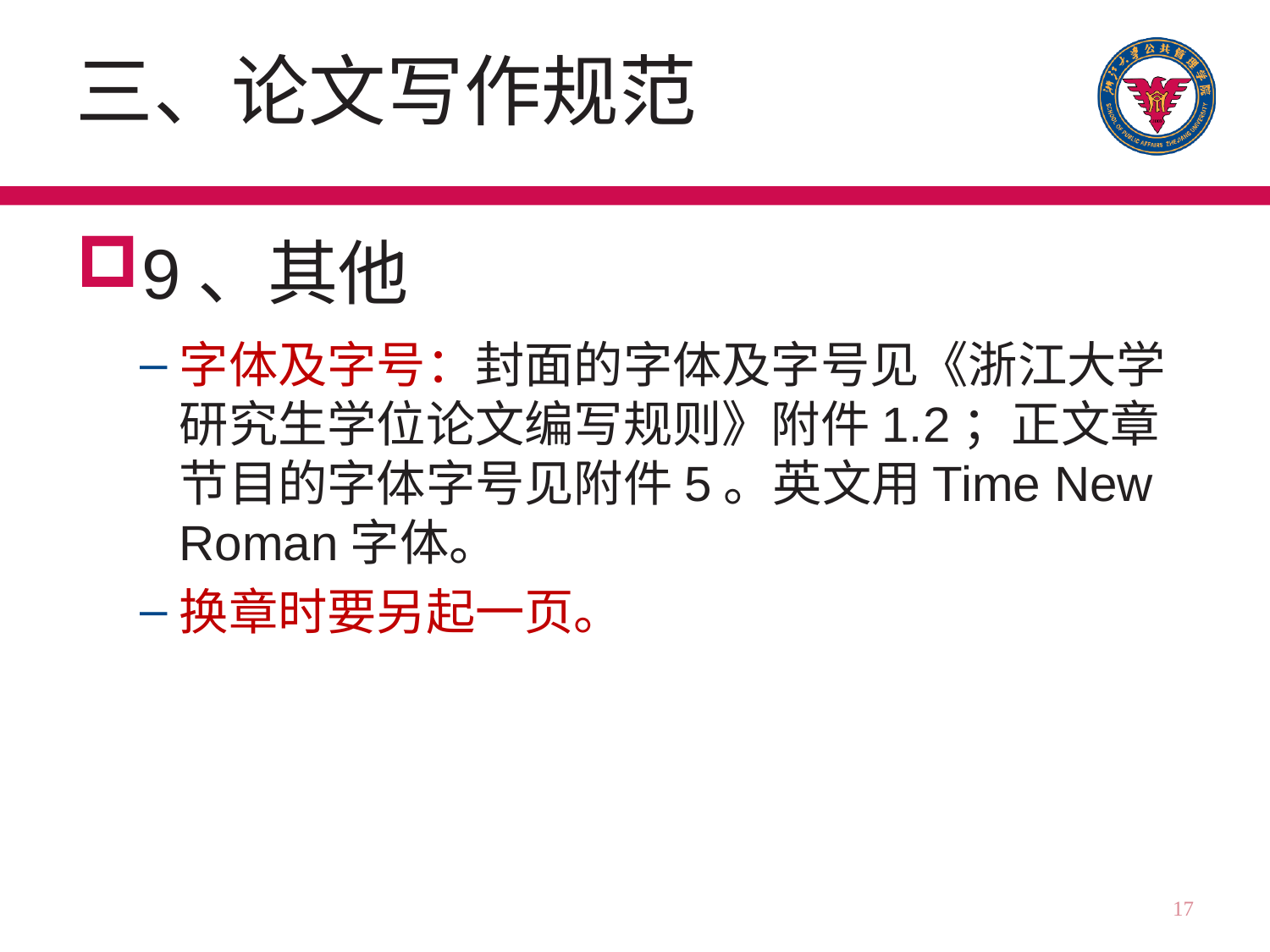

# 三、论文写作规范
9、其他
字体及字号：封面的字体及字号见《浙江大学研究生学位论文编写规则》附件1.2；正文章节目的字体字号见附件5。英文用Time New Roman字体。
换章时要另起一页。

17